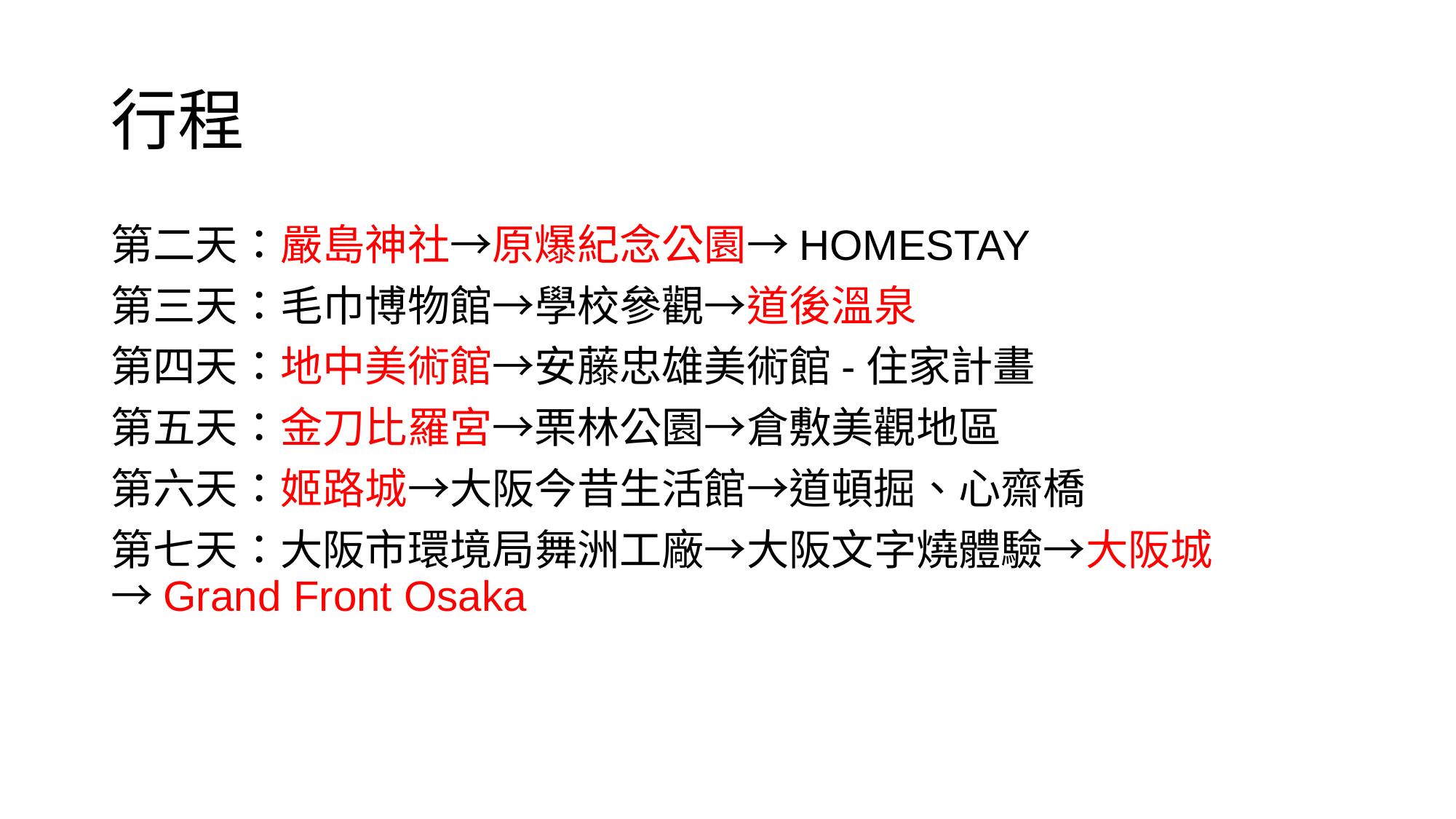

# 行程
第二天：嚴島神社→原爆紀念公園→HOMESTAY
第三天：毛巾博物館→學校參觀→道後溫泉
第四天：地中美術館→安藤忠雄美術館-住家計畫
第五天：金刀比羅宮→栗林公園→倉敷美觀地區
第六天：姬路城→大阪今昔生活館→道頓掘、心齋橋
第七天：大阪市環境局舞洲工廠→大阪文字燒體驗→大阪城→Grand Front Osaka